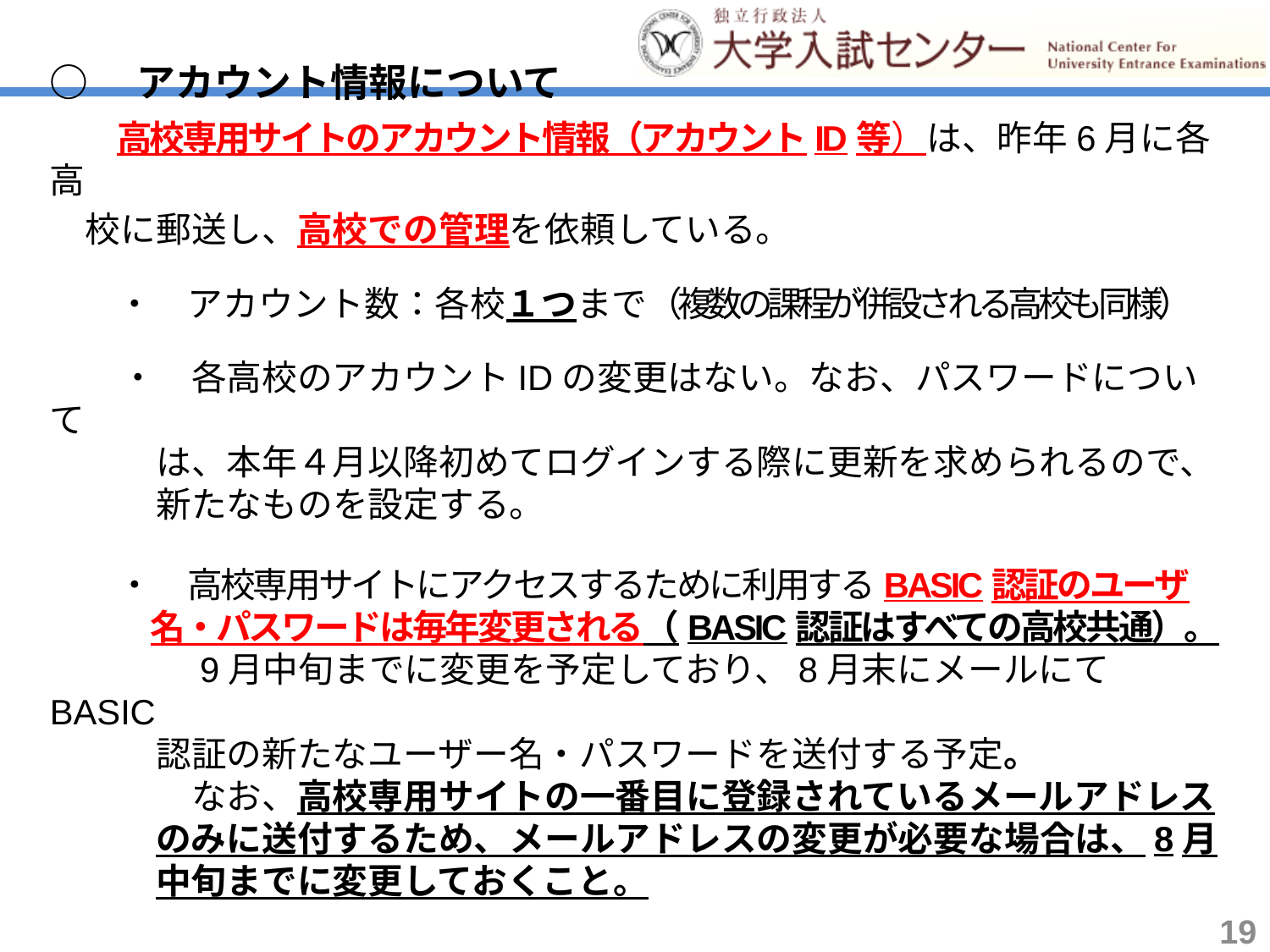

○　アカウント情報について
　　高校専用サイトのアカウント情報（アカウントID等）は、昨年6月に各高
　校に郵送し、高校での管理を依頼している。
　　・　アカウント数：各校１つまで（複数の課程が併設される高校も同様）
　　・　各高校のアカウントIDの変更はない。なお、パスワードについて
　　　は、本年４月以降初めてログインする際に更新を求められるので、
　　　新たなものを設定する。

　　・　高校専用サイトにアクセスするために利用するBASIC認証のユーザ
　　　名・パスワードは毎年変更される（BASIC認証はすべての高校共通）。
　　　　9月中旬までに変更を予定しており、8月末にメールにてBASIC
　　　認証の新たなユーザー名・パスワードを送付する予定。
　　　　なお、高校専用サイトの一番目に登録されているメールアドレス
　　　のみに送付するため、メールアドレスの変更が必要な場合は、8月
　　　中旬までに変更しておくこと。

19